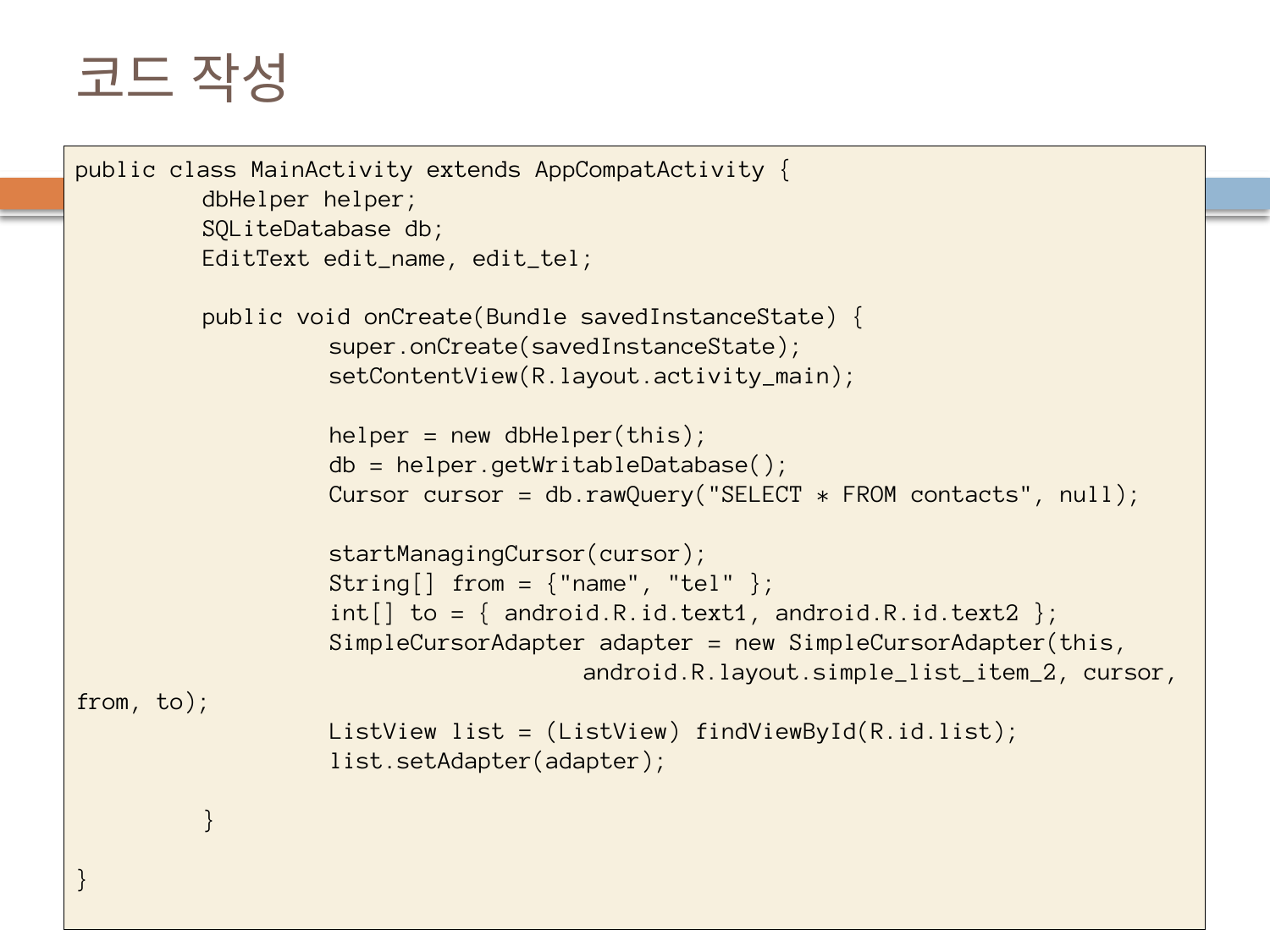

# 코드 작성
public class MainActivity extends AppCompatActivity {
	dbHelper helper;
	SQLiteDatabase db;
	EditText edit_name, edit_tel;

	public void onCreate(Bundle savedInstanceState) {
		super.onCreate(savedInstanceState);
		setContentView(R.layout.activity_main);

		helper = new dbHelper(this);
		db = helper.getWritableDatabase();
		Cursor cursor = db.rawQuery("SELECT * FROM contacts", null);

		startManagingCursor(cursor);
		String[] from = {"name", "tel" };
		int[] to = { android.R.id.text1, android.R.id.text2 };
		SimpleCursorAdapter adapter = new SimpleCursorAdapter(this,
				android.R.layout.simple_list_item_2, cursor, from, to);
		ListView list = (ListView) findViewById(R.id.list);
		list.setAdapter(adapter);

	}

}